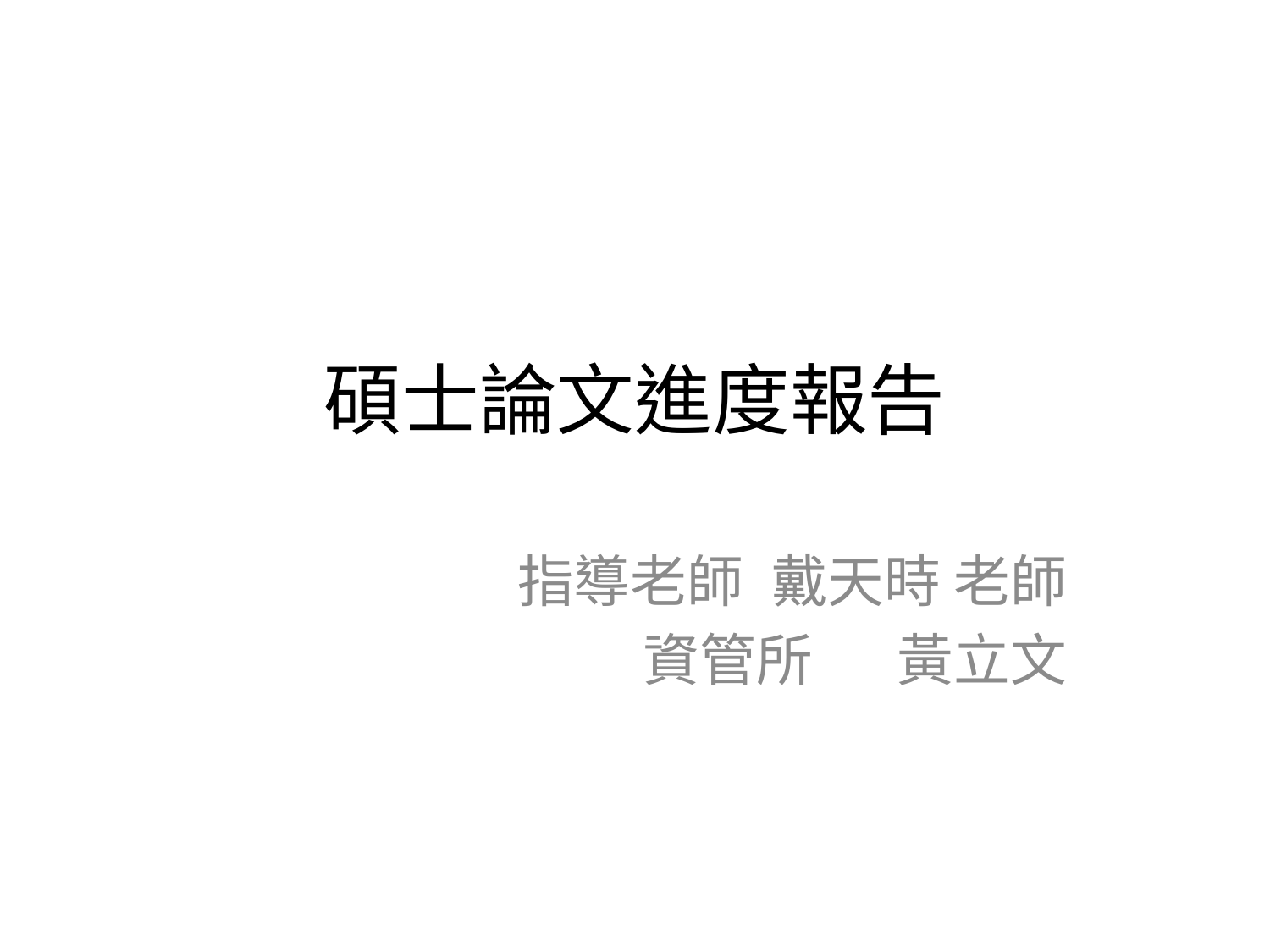

# 碩士論文進度報告
指導老師	戴天時 老師
資管所	黃立文